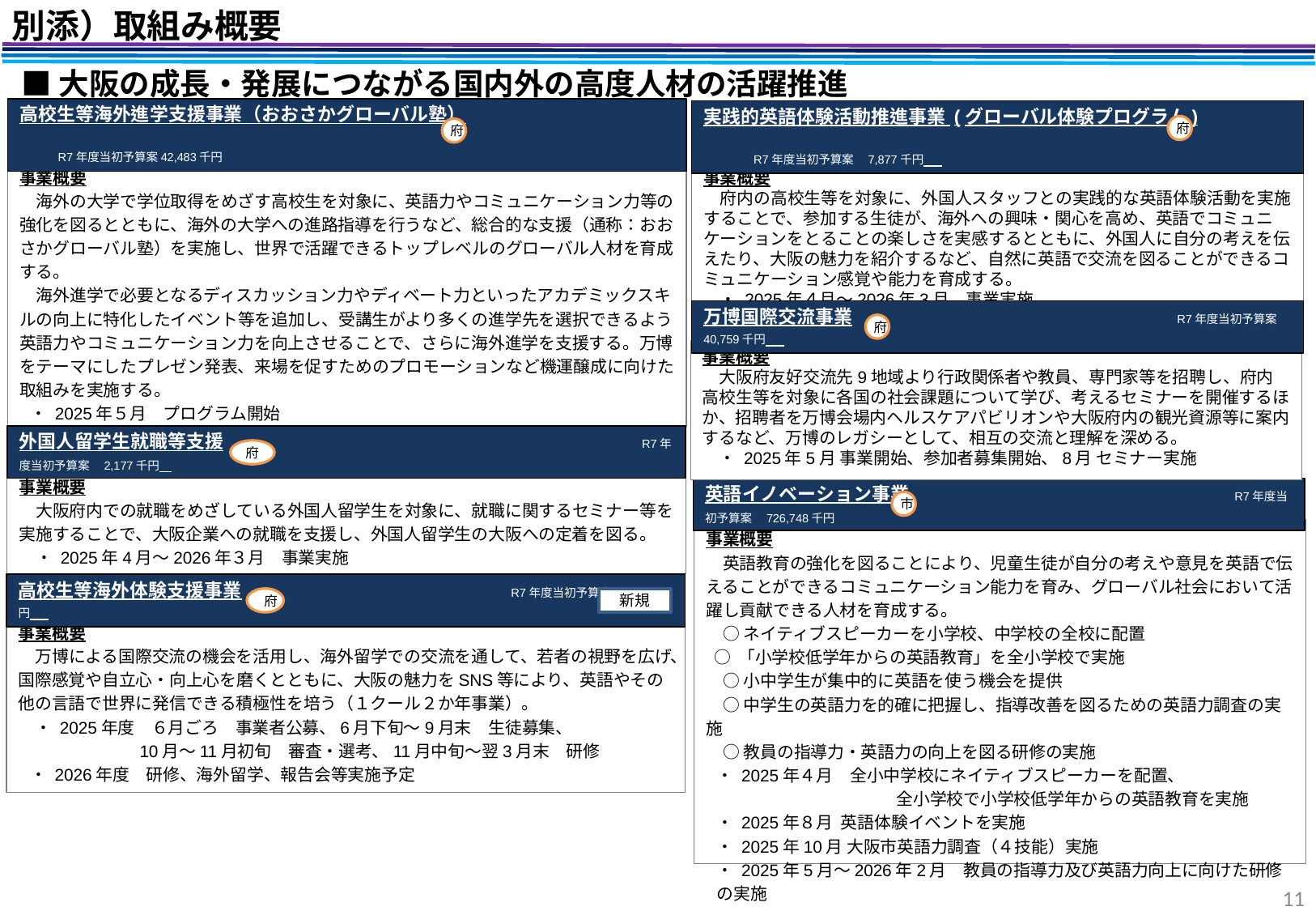

別添）取組み概要
■大阪の成長・発展につながる国内外の高度人材の活躍推進
高校生等海外進学支援事業（おおさかグローバル塾）
　　　　　　　　　　　　　　　　　　　　　　　　　　　　　　　　　　　         R7年度当初予算案42,483千円
実践的英語体験活動推進事業 (グローバル体験プログラム)
　　　　　　　　　　　　　　　　　　　　　　　　　　　　　　　　　  R7年度当初予算案　7,877千円
府
府
事業概要
　海外の大学で学位取得をめざす高校生を対象に、英語力やコミュニケーション力等の強化を図るとともに、海外の大学への進路指導を行うなど、総合的な支援（通称：おおさかグローバル塾）を実施し、世界で活躍できるトップレベルのグローバル人材を育成する。
　海外進学で必要となるディスカッション力やディベート力といったアカデミックスキルの向上に特化したイベント等を追加し、受講生がより多くの進学先を選択できるよう英語力やコミュニケーション力を向上させることで、さらに海外進学を支援する。万博をテーマにしたプレゼン発表、来場を促すためのプロモーションなど機運醸成に向けた取組みを実施する。
・ 2025年５月　プログラム開始
・ 2025年7月26日～８月3日 短期留学
・ 2026年2月　プログラム終了
事業概要
　府内の高校生等を対象に、外国人スタッフとの実践的な英語体験活動を実施することで、参加する生徒が、海外への興味・関心を高め、英語でコミュニケーションをとることの楽しさを実感するとともに、外国人に自分の考えを伝えたり、大阪の魅力を紹介するなど、自然に英語で交流を図ることができるコミュニケーション感覚や能力を育成する。
　・ 2025年４月～2026年3月　事業実施
万博国際交流事業　　　　　　　　　　　　　　              R7年度当初予算案　40,759千円
府
事業概要
　大阪府友好交流先9地域より行政関係者や教員、専門家等を招聘し、府内高校生等を対象に各国の社会課題について学び、考えるセミナーを開催するほか、招聘者を万博会場内ヘルスケアパビリオンや大阪府内の観光資源等に案内するなど、万博のレガシーとして、相互の交流と理解を深める。
　・ 2025年5月 事業開始、参加者募集開始、8月 セミナー実施
外国人留学生就職等支援 　　　　　　　　　　　　　　　　　　　　　　R7年度当初予算案　2,177千円
府

事業概要
　大阪府内での就職をめざしている外国人留学生を対象に、就職に関するセミナー等を実施することで、大阪企業への就職を支援し、外国人留学生の大阪への定着を図る。
　・ 2025年4月～2026年３月　事業実施
英語イノベーション事業　　　　　　　　　　　　　　　　　 R7年度当初予算案　726,748千円
市
事業概要
　英語教育の強化を図ることにより、児童生徒が自分の考えや意見を英語で伝えることができるコミュニケーション能力を育み、グローバル社会において活躍し貢献できる人材を育成する。
　○ ネイティブスピーカーを小学校、中学校の全校に配置
  ○ 「小学校低学年からの英語教育」を全小学校で実施
　○ 小中学生が集中的に英語を使う機会を提供
　○ 中学生の英語力を的確に把握し、指導改善を図るための英語力調査の実施
　○ 教員の指導力・英語力の向上を図る研修の実施
・ 2025年４月　全小中学校にネイティブスピーカーを配置、
　　　　　　　　　　   全小学校で小学校低学年からの英語教育を実施
・ 2025年８月  英語体験イベントを実施
・ 2025年10月 大阪市英語力調査（４技能）実施
・ 2025年5月～2026年2月　教員の指導力及び英語力向上に向けた研修の実施
高校生等海外体験支援事業　　　　　　　　　　　　　　 R7年度当初予算案　4,973千円
府
新規
事業概要
　万博による国際交流の機会を活用し、海外留学での交流を通して、若者の視野を広げ、国際感覚や自立心・向上心を磨くとともに、大阪の魅力をSNS等により、英語やその他の言語で世界に発信できる積極性を培う（１クール２か年事業）。
　・ 2025年度　６月ごろ　事業者公募、6月下旬～9月末　生徒募集、
　　　          　   10月～11月初旬　審査・選考、11月中旬～翌3月末　研修
  ・ 2026年度　研修、海外留学、報告会等実施予定
11